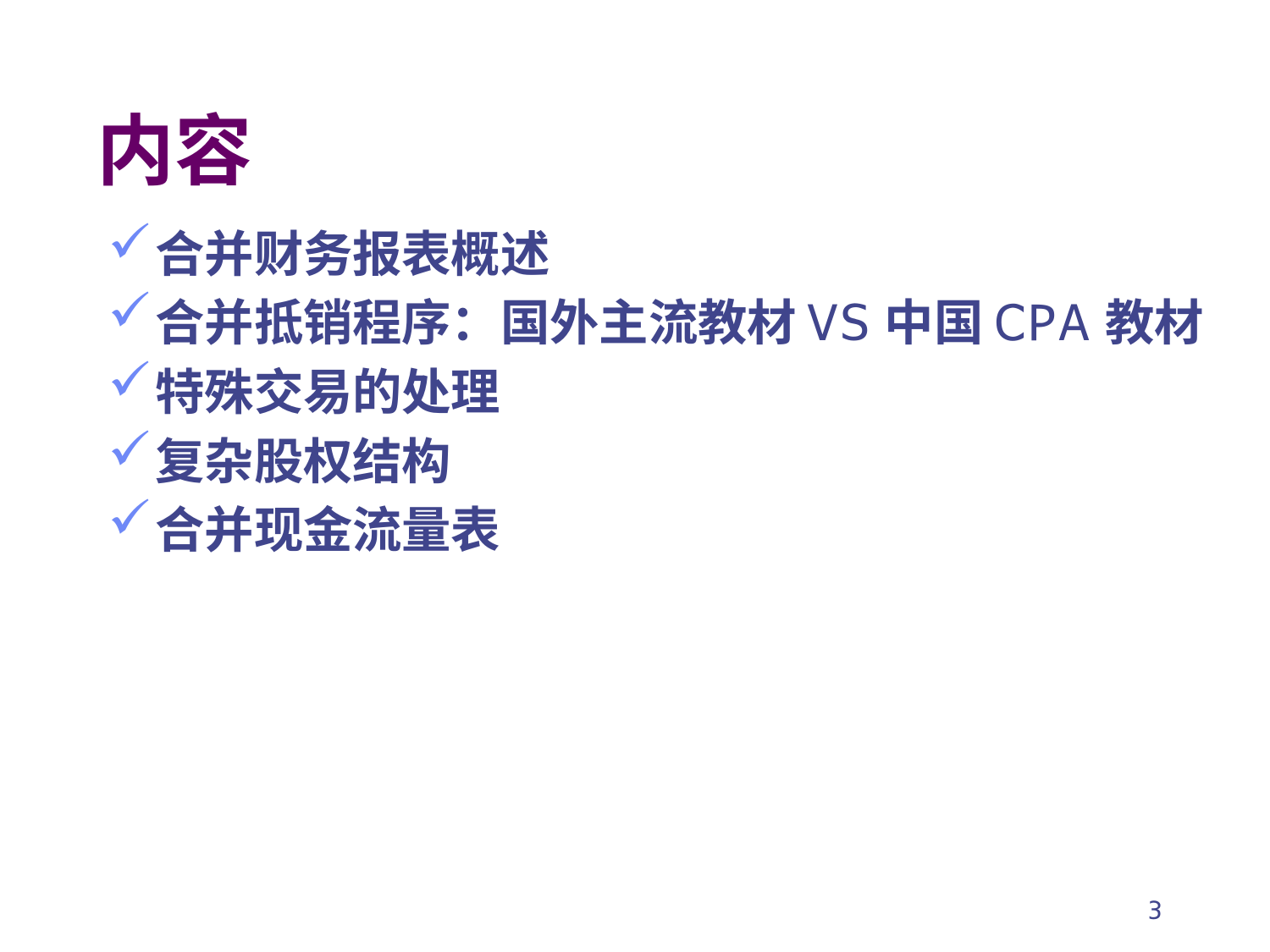

# 内容
合并财务报表概述
合并抵销程序：国外主流教材VS中国CPA教材
特殊交易的处理
复杂股权结构
合并现金流量表
3